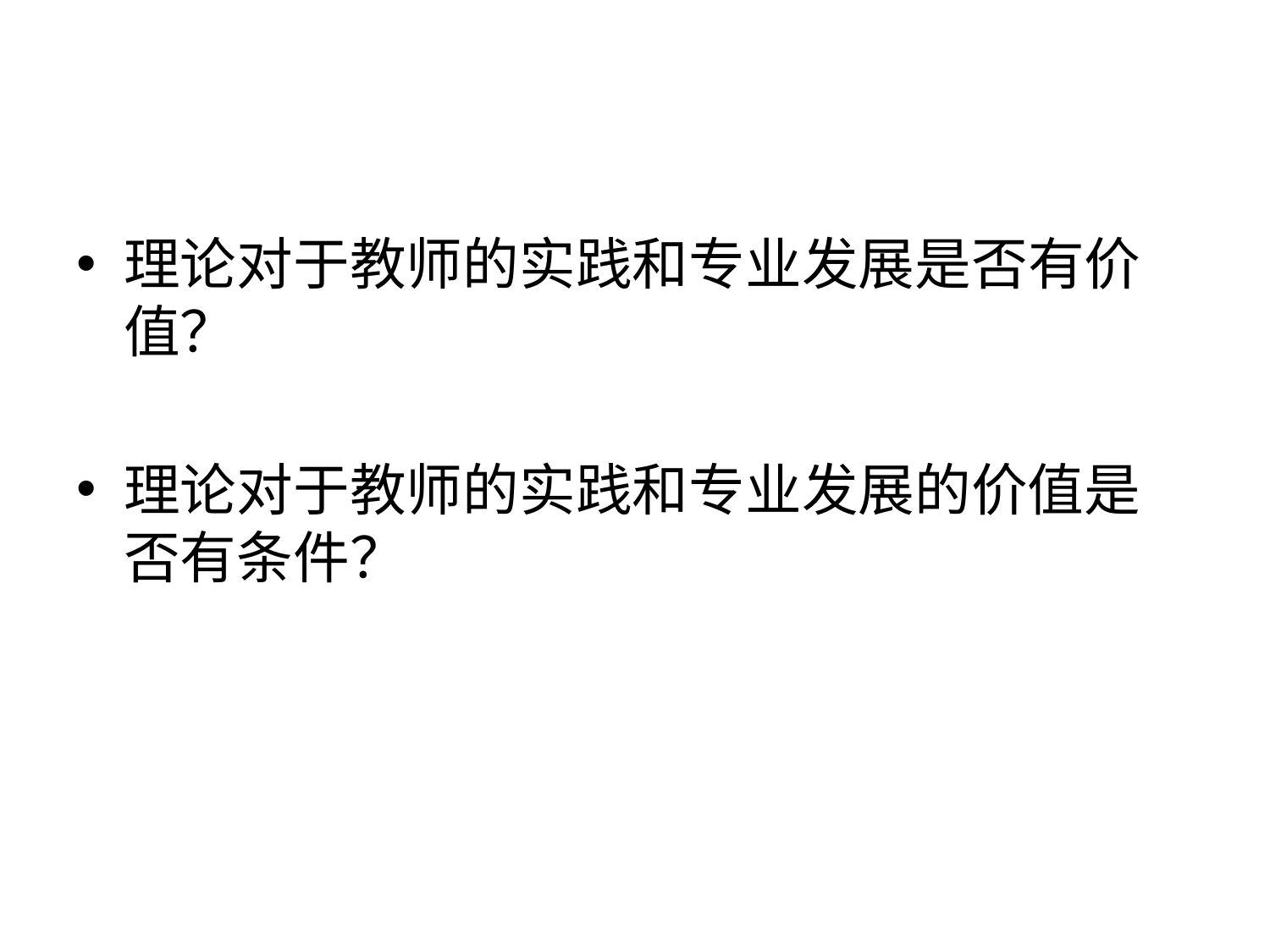

#
理论对于教师的实践和专业发展是否有价值？

理论对于教师的实践和专业发展的价值是否有条件？